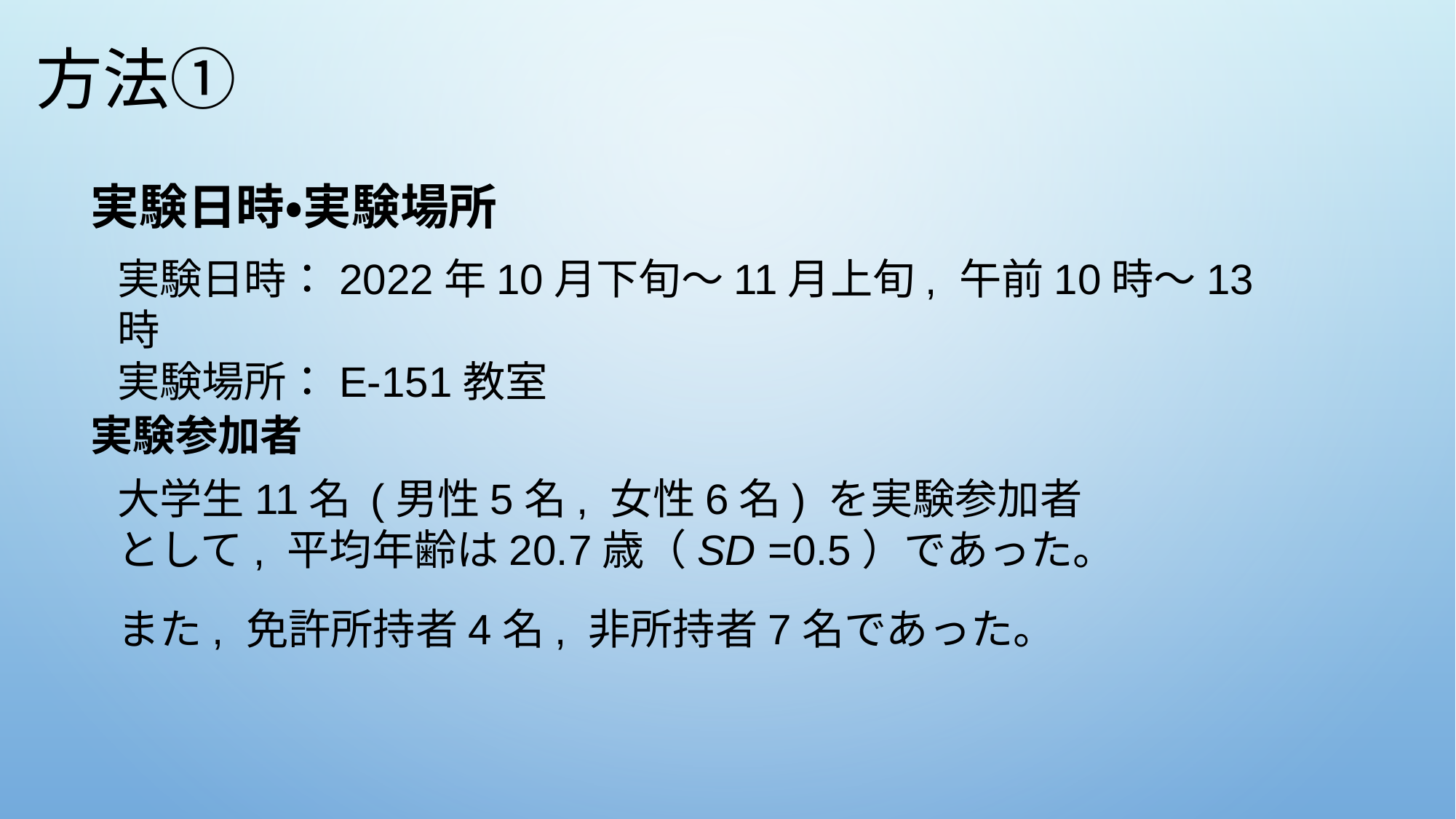

方法①
実験日時・実験場所
実験日時：2022年10月下旬～11月上旬, 午前10時～13時
実験場所：E-151教室
実験参加者
大学生11名 (男性5名, 女性6名) を実験参加者として, 平均年齢は20.7歳（SD =0.5）であった。
また, 免許所持者4名, 非所持者7名であった。